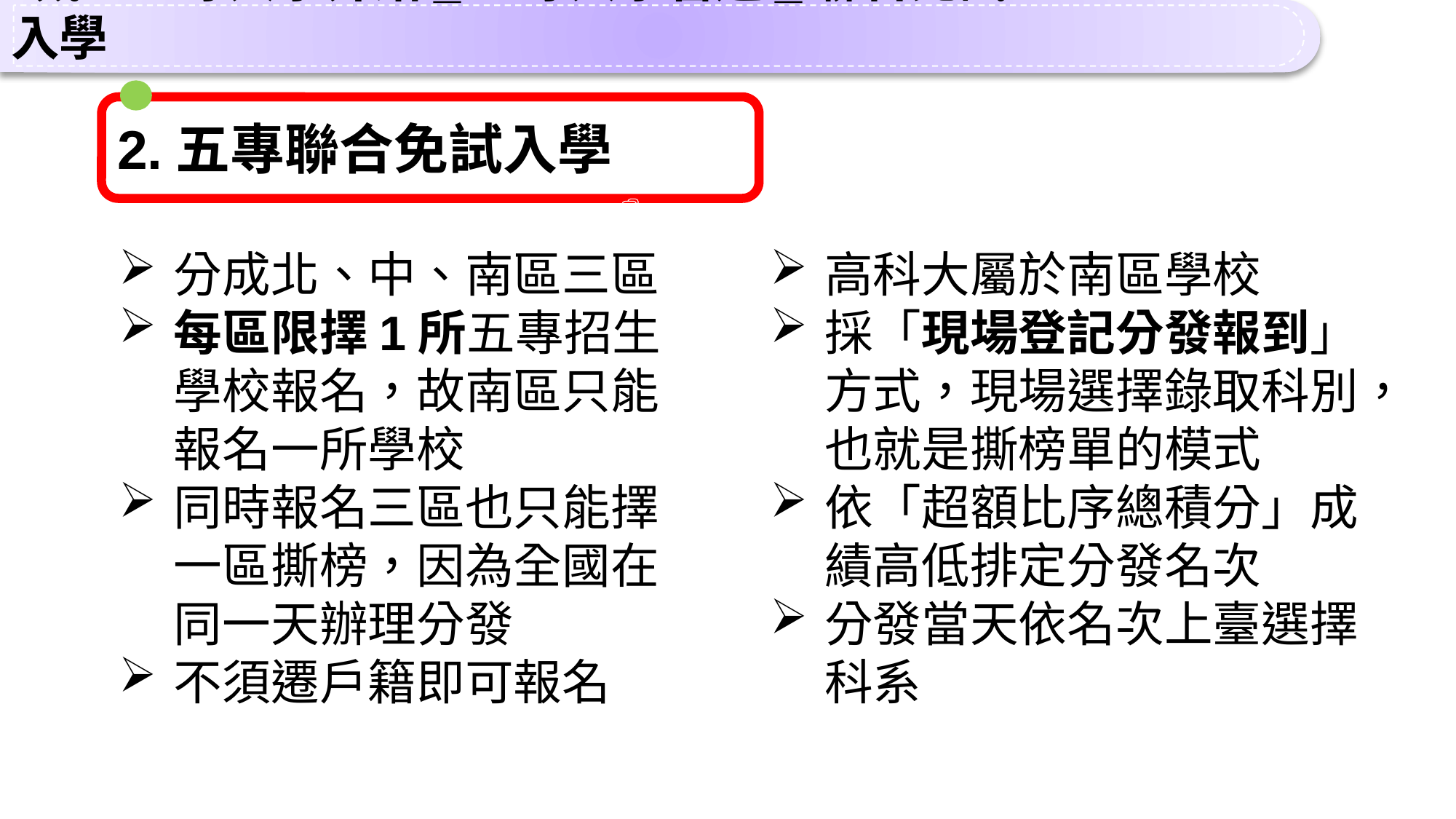

貳、五專入學介紹_五專入學管道_聯合免試入學

2.五專聯合免試入學

分成北、中、南區三區
每區限擇1所五專招生學校報名，故南區只能報名一所學校
同時報名三區也只能擇一區撕榜，因為全國在同一天辦理分發
不須遷戶籍即可報名
高科大屬於南區學校
採「現場登記分發報到」方式，現場選擇錄取科別，也就是撕榜單的模式
依「超額比序總積分」成績高低排定分發名次
分發當天依名次上臺選擇科系